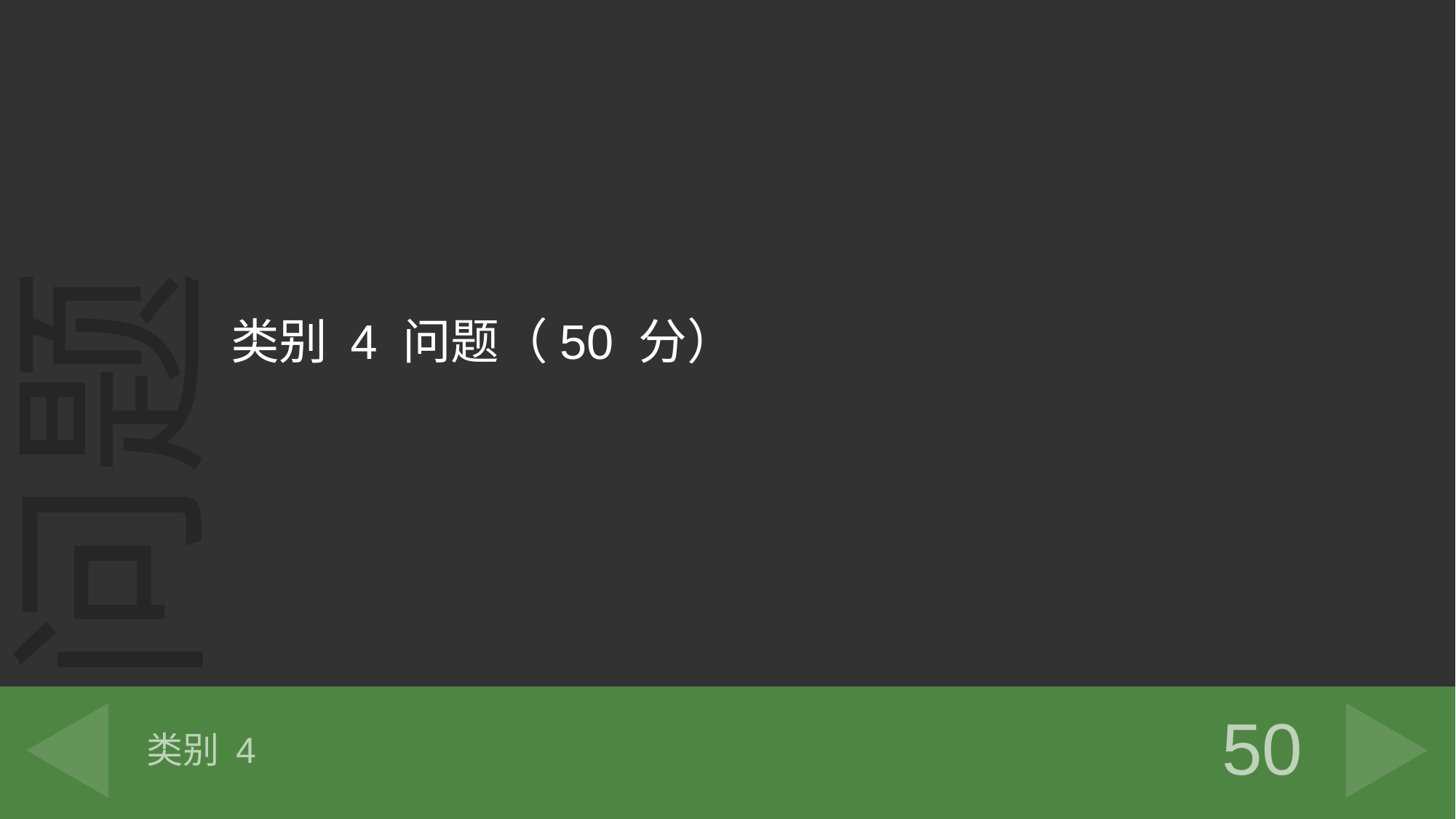

类别 4 问题（50 分）
# 类别 4
50